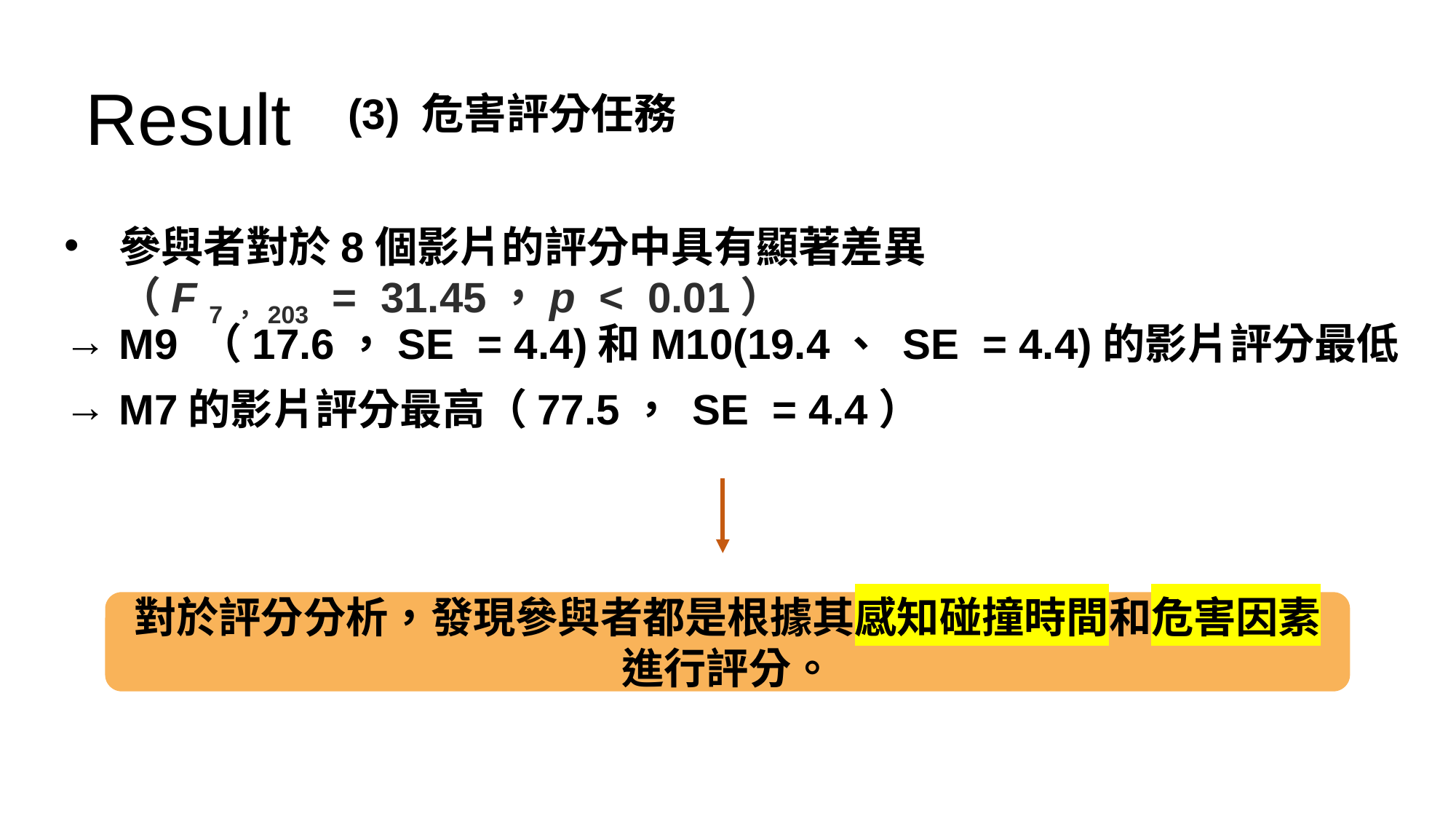

Result
(3) 危害評分任務
參與者對於8個影片的評分中具有顯著差異（F 7，203  =  31.45，p  <  0.01）
M9 （17.6，SE  = 4.4)和M10(19.4、 SE  = 4.4)的影片評分最低
M7的影片評分最高（77.5， SE  = 4.4）
對於評分分析，發現參與者都是根據其感知碰撞時間和危害因素進行評分。